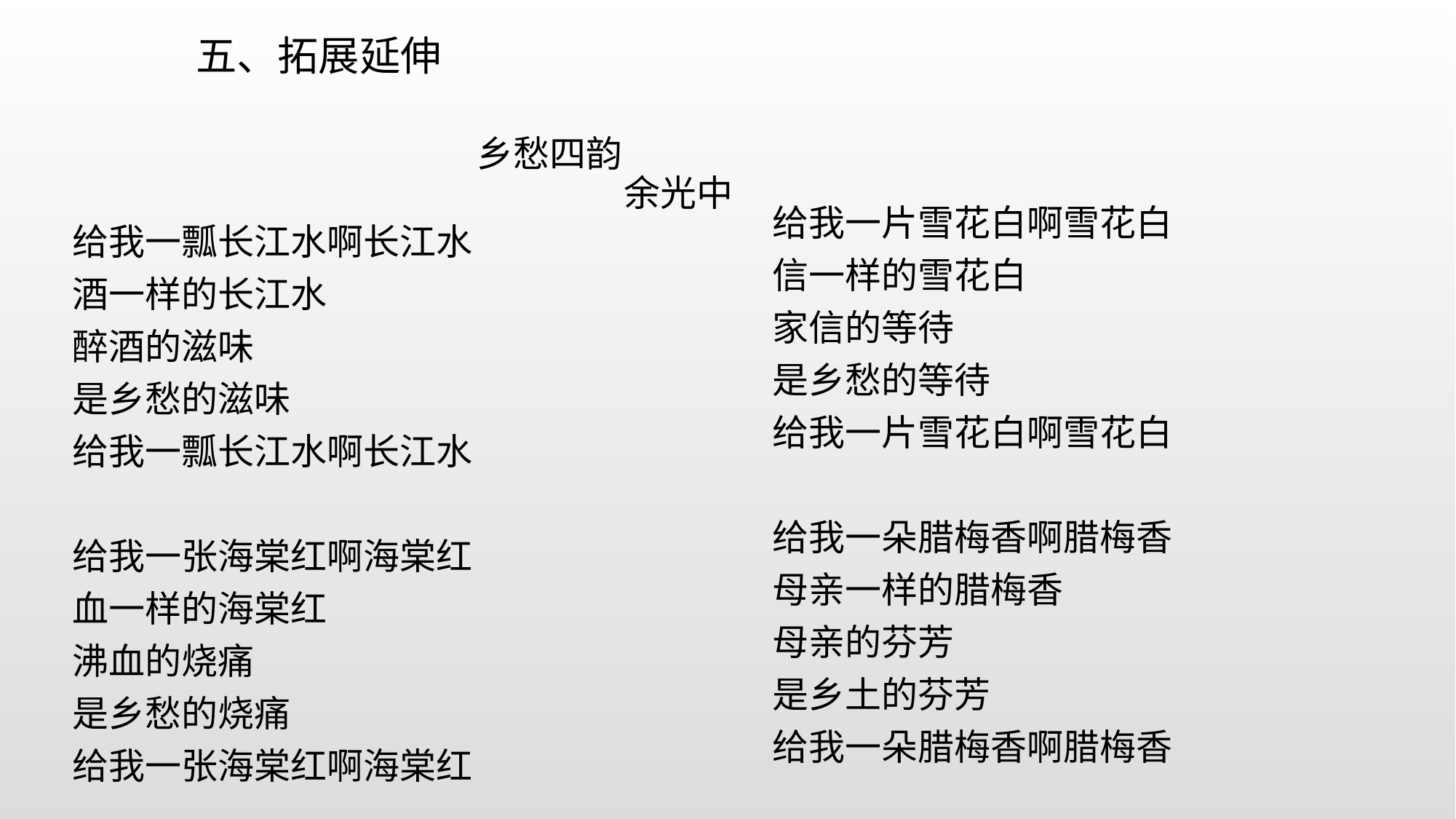

五、拓展延伸

乡愁四韵
                  余光中
给我一片雪花白啊雪花白
信一样的雪花白
家信的等待
是乡愁的等待
给我一片雪花白啊雪花白

给我一朵腊梅香啊腊梅香
母亲一样的腊梅香
母亲的芬芳
是乡土的芬芳
给我一朵腊梅香啊腊梅香
给我一瓢长江水啊长江水
酒一样的长江水
醉酒的滋味
是乡愁的滋味
给我一瓢长江水啊长江水

给我一张海棠红啊海棠红
血一样的海棠红
沸血的烧痛
是乡愁的烧痛
给我一张海棠红啊海棠红